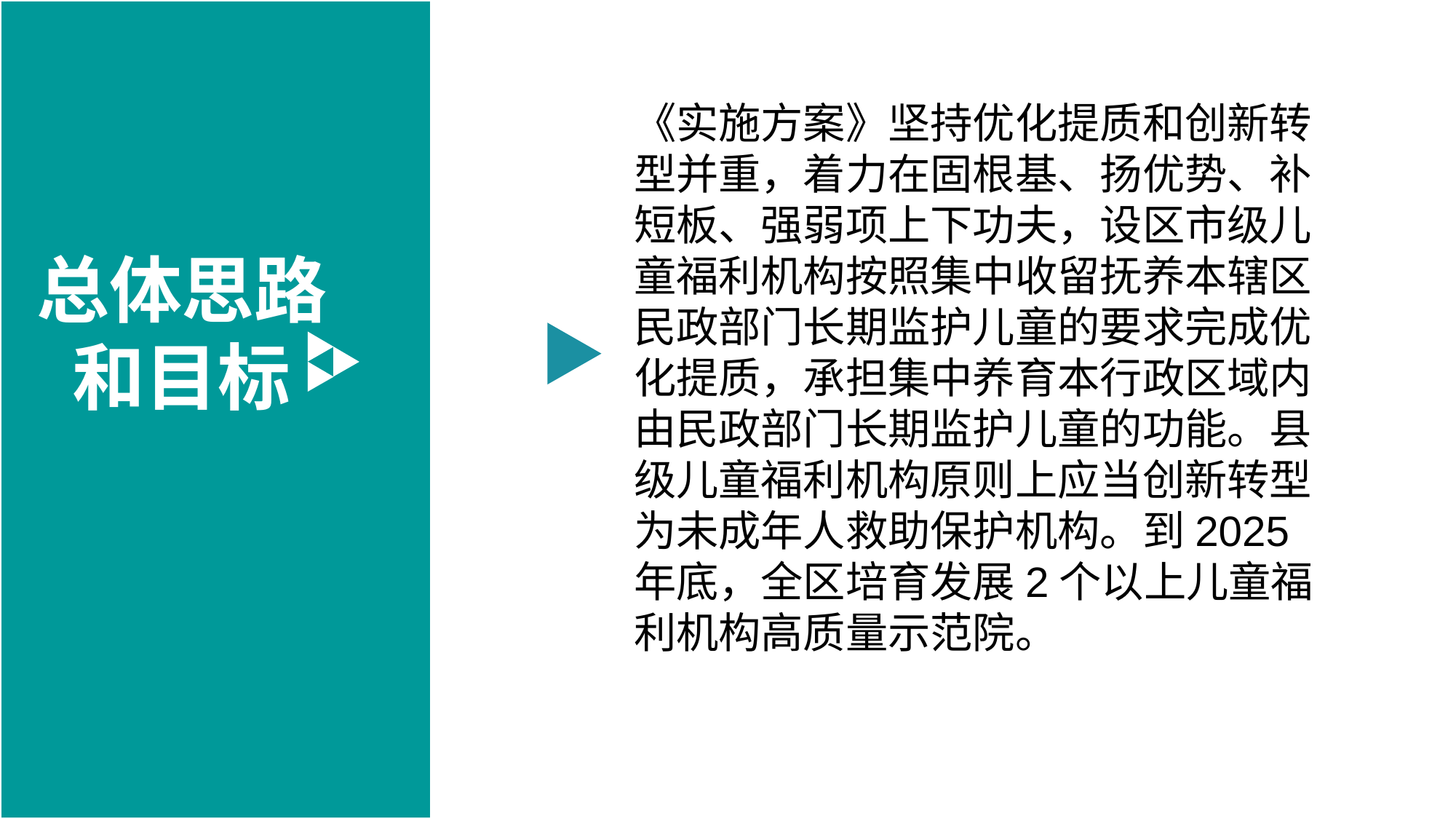

《实施方案》坚持优化提质和创新转型并重，着力在固根基、扬优势、补短板、强弱项上下功夫，设区市级儿童福利机构按照集中收留抚养本辖区民政部门长期监护儿童的要求完成优化提质，承担集中养育本行政区域内由民政部门长期监护儿童的功能。县级儿童福利机构原则上应当创新转型为未成年人救助保护机构。到2025年底，全区培育发展2个以上儿童福利机构高质量示范院。

总体思路和目标